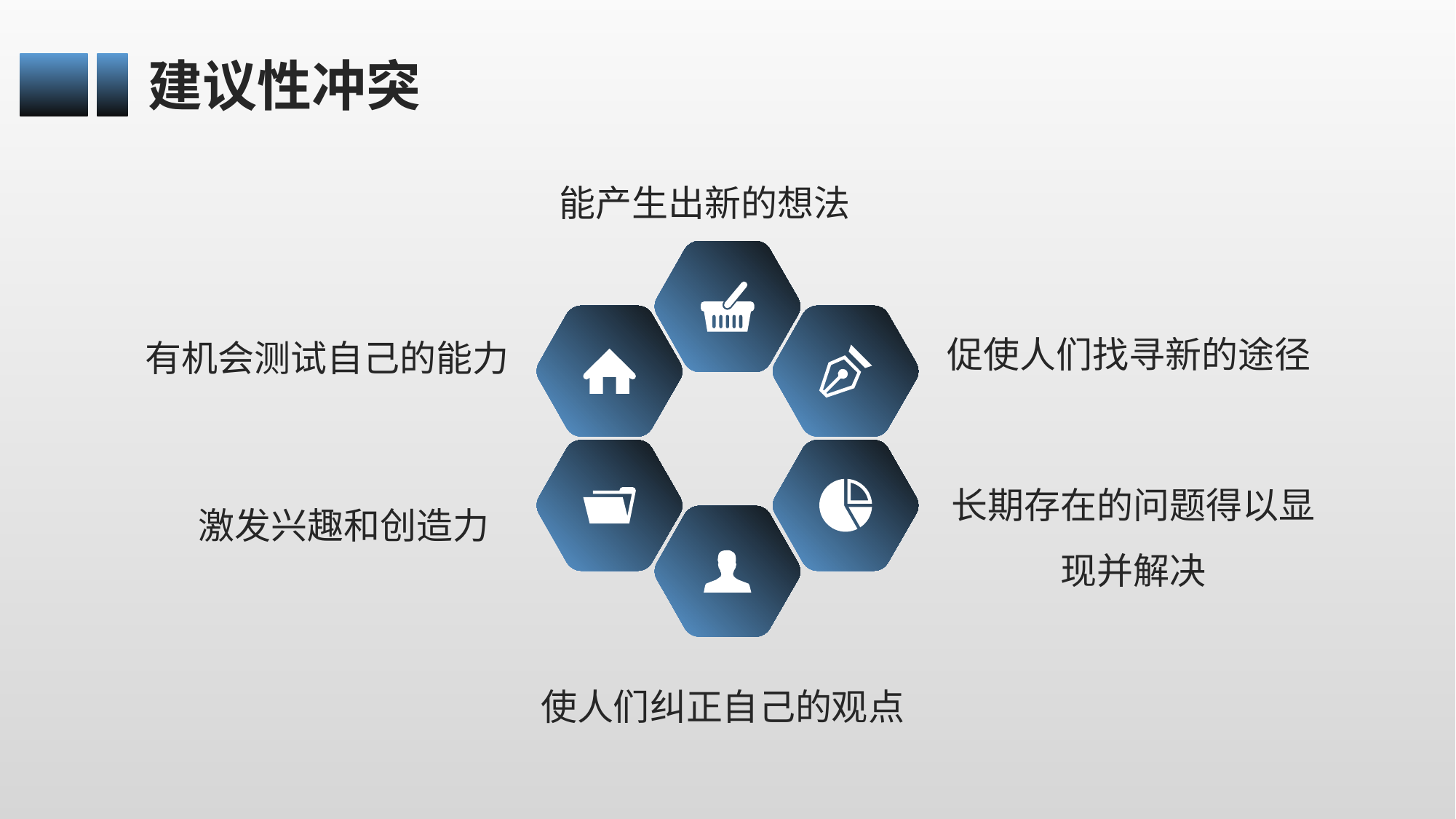

建议性冲突

能产生出新的想法

有机会测试自己的能力
促使人们找寻新的途径

长期存在的问题得以显现并解决
激发兴趣和创造力

使人们纠正自己的观点